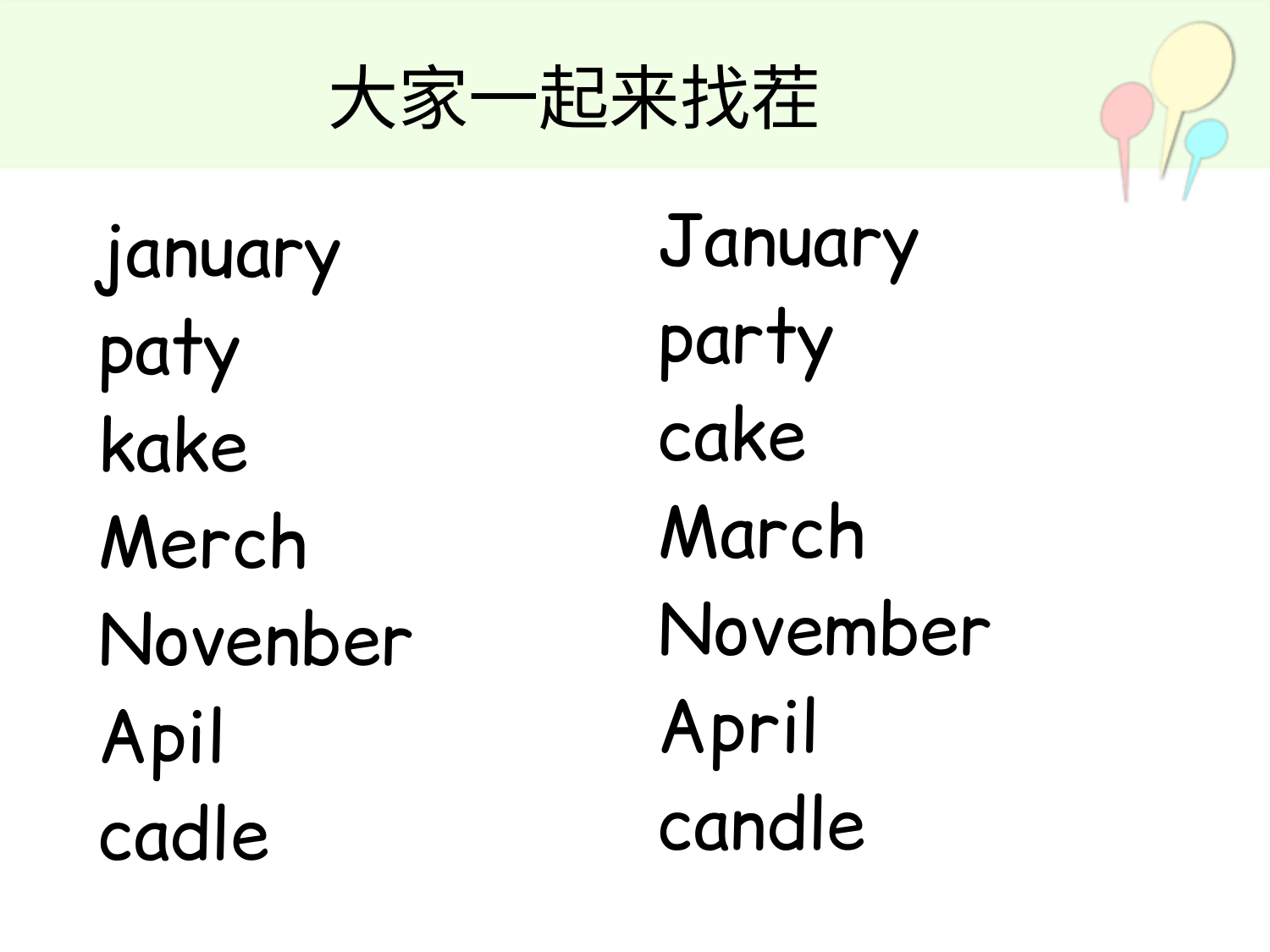

# 大家一起来找茬
January
party
cake
March
November
April
candle
january
paty
kake
Merch
Novenber
Apil
cadle